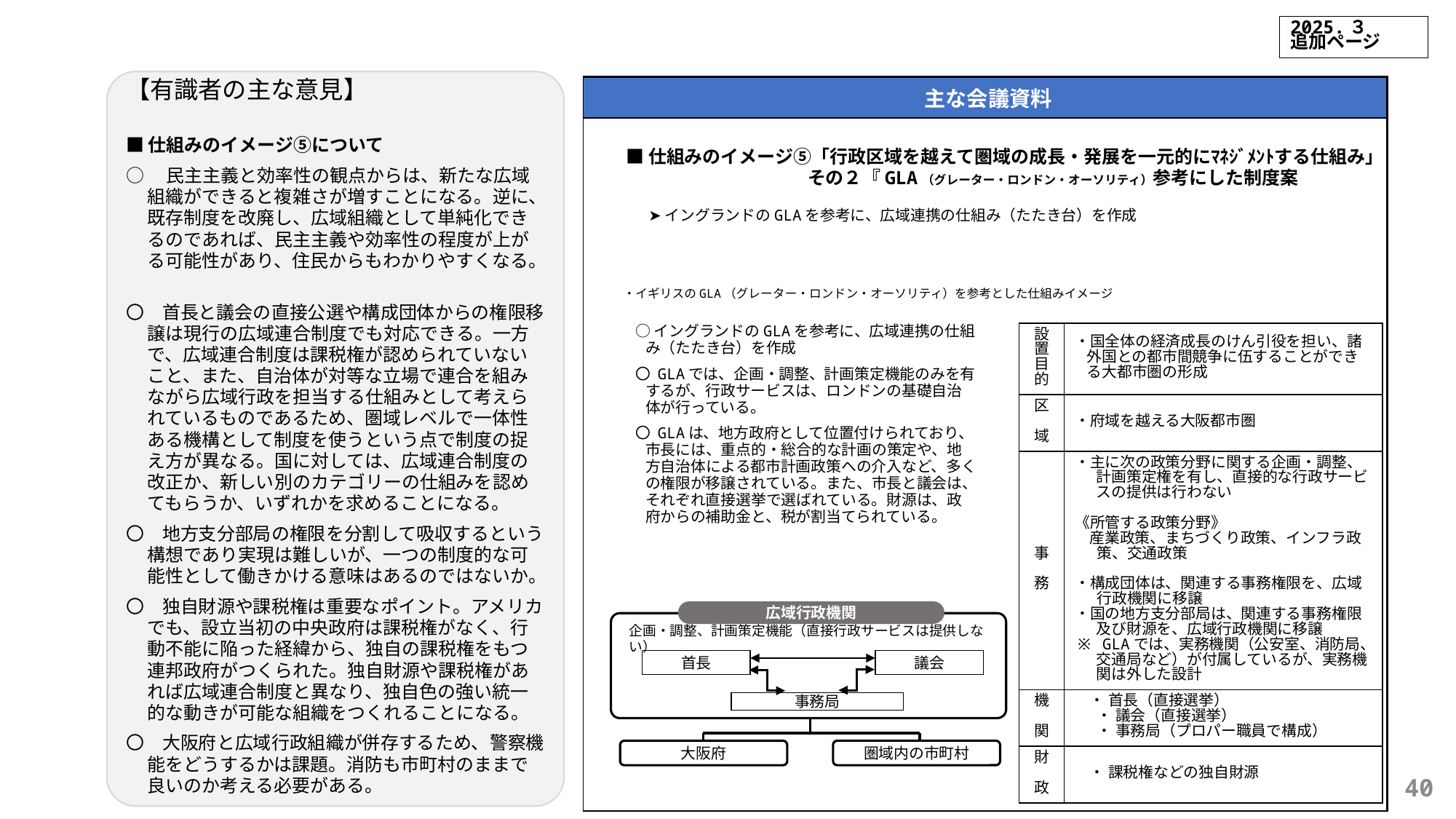

2025.３
追加ページ
【有識者の主な意見】

■仕組みのイメージ⑤について
○　民主主義と効率性の観点からは、新たな広域組織ができると複雑さが増すことになる。逆に、既存制度を改廃し、広域組織として単純化できるのであれば、民主主義や効率性の程度が上がる可能性があり、住民からもわかりやすくなる。
〇　首長と議会の直接公選や構成団体からの権限移譲は現行の広域連合制度でも対応できる。一方で、広域連合制度は課税権が認められていないこと、また、自治体が対等な立場で連合を組みながら広域行政を担当する仕組みとして考えられているものであるため、圏域レベルで一体性ある機構として制度を使うという点で制度の捉え方が異なる。国に対しては、広域連合制度の改正か、新しい別のカテゴリーの仕組みを認めてもらうか、いずれかを求めることになる。
〇　地方支分部局の権限を分割して吸収するという構想であり実現は難しいが、一つの制度的な可能性として働きかける意味はあるのではないか。
〇　独自財源や課税権は重要なポイント。アメリカでも、設立当初の中央政府は課税権がなく、行動不能に陥った経緯から、独自の課税権をもつ連邦政府がつくられた。独自財源や課税権があれば広域連合制度と異なり、独自色の強い統一的な動きが可能な組織をつくれることになる。
〇　大阪府と広域行政組織が併存するため、警察機能をどうするかは課題。消防も市町村のままで良いのか考える必要がある。
| 主な会議資料 |
| --- |
|  |
■仕組みのイメージ⑤「行政区域を越えて圏域の成長・発展を一元的にﾏﾈｼﾞﾒﾝﾄする仕組み」
　　　　　　　　　　その２『GLA（グレーター・ロンドン・オーソリティ）参考にした制度案
➤イングランドのGLAを参考に、広域連携の仕組み（たたき台）を作成
・イギリスのGLA（グレーター・ロンドン・オーソリティ）を参考とした仕組みイメージ
○イングランドのGLAを参考に、広域連携の仕組み（たたき台）を作成
〇 GLAでは、企画・調整、計画策定機能のみを有するが、行政サービスは、ロンドンの基礎自治体が行っている。
〇 GLAは、地方政府として位置付けられており、市長には、重点的・総合的な計画の策定や、地方自治体による都市計画政策への介入など、多くの権限が移譲されている。また、市長と議会は、それぞれ直接選挙で選ばれている。財源は、政府からの補助金と、税が割当てられている。

| 設置目的 | ・国全体の経済成長のけん引役を担い、諸外国との都市間競争に伍することができる大都市圏の形成 |
| --- | --- |
| 区　域 | ・府域を越える大阪都市圏 |
| 事　務 | ・主に次の政策分野に関する企画・調整、計画策定権を有し、直接的な行政サービスの提供は行わない 《所管する政策分野》 産業政策、まちづくり政策、インフラ政策、交通政策 ・構成団体は、関連する事務権限を、広域行政機関に移譲 ・国の地方支分部局は、関連する事務権限及び財源を、広域行政機関に移譲 ※ GLAでは、実務機関（公安室、消防局、交通局など）が付属しているが、実務機関は外した設計 |
| 機　関 | ・ 首長（直接選挙） ・ 議会（直接選挙） ・ 事務局（プロパー職員で構成） |
| 財　政 | ・ 課税権などの独自財源 |
広域行政機関

企画・調整、計画策定機能（直接行政サービスは提供しない）
議会
首長
事務局
圏域内の市町村
大阪府
40